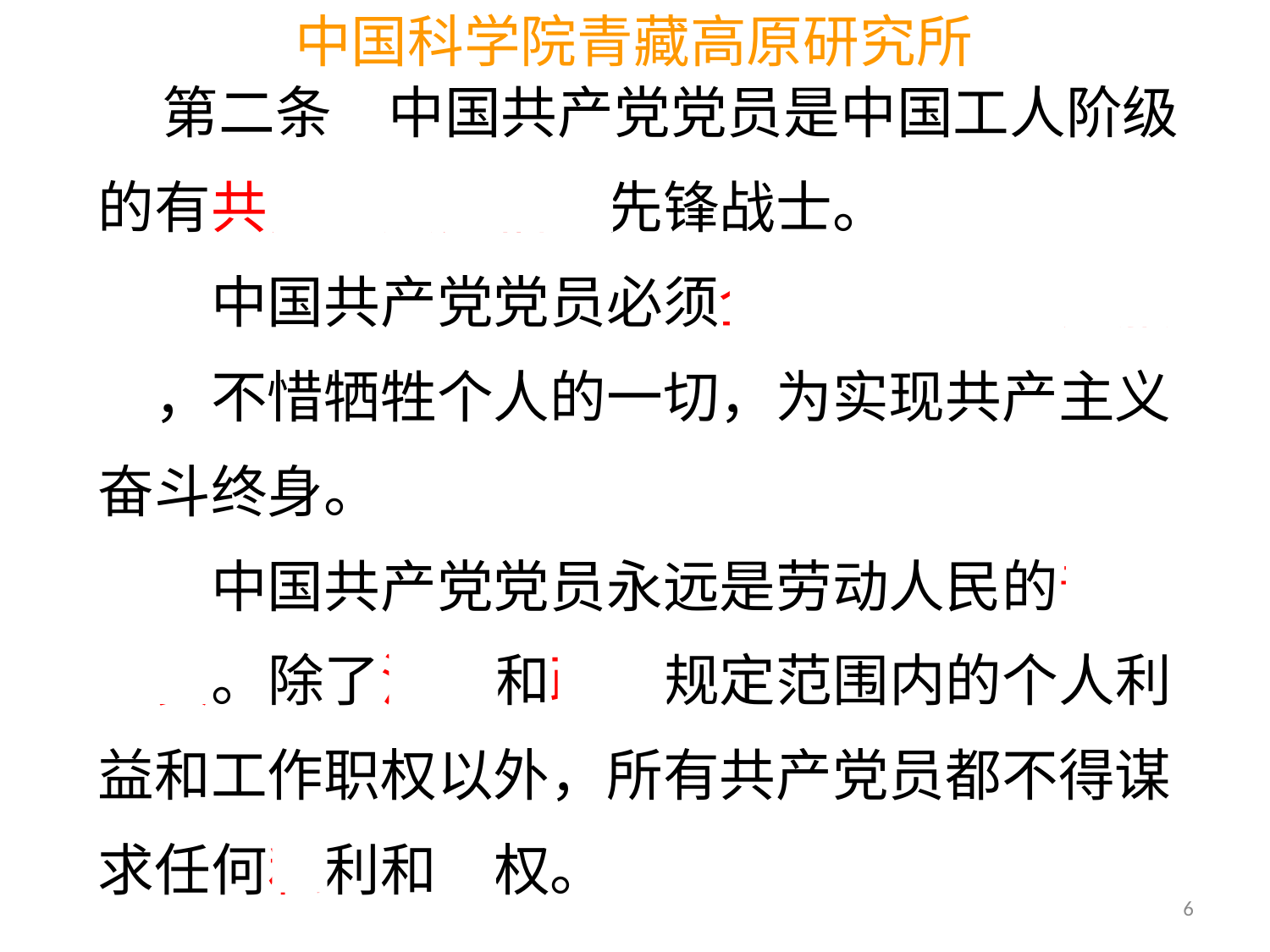

# 第二条　中国共产党党员是中国工人阶级的有共产主义觉悟的先锋战士。 　　中国共产党党员必须全心全意为人民服务，不惜牺牲个人的一切，为实现共产主义奋斗终身。 　　中国共产党党员永远是劳动人民的普通一员。除了法律和政策规定范围内的个人利益和工作职权以外，所有共产党员都不得谋求任何私利和特权。

6